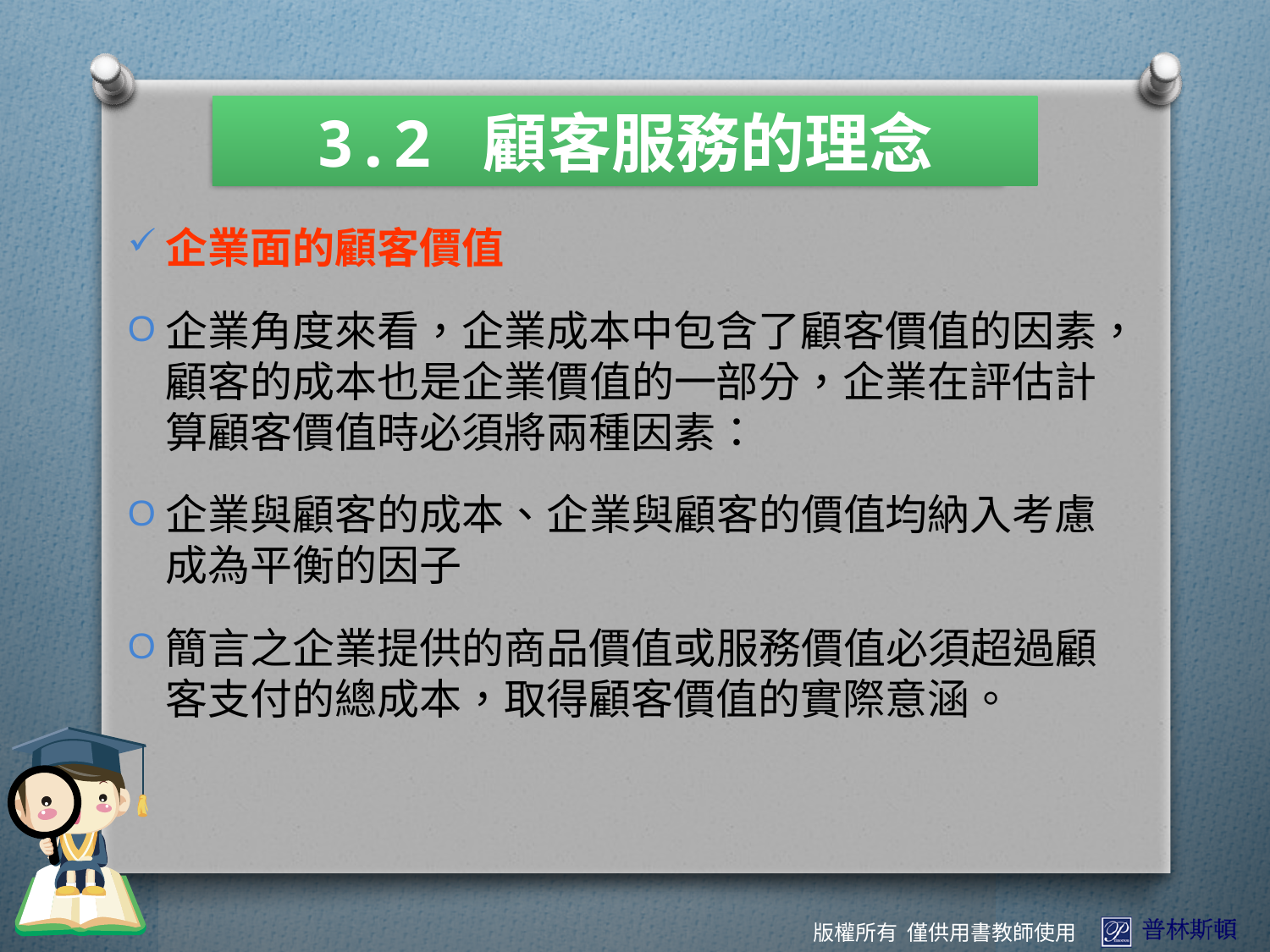

3.2 顧客服務的理念
企業面的顧客價值
企業角度來看，企業成本中包含了顧客價值的因素，顧客的成本也是企業價值的一部分，企業在評估計算顧客價值時必須將兩種因素：
企業與顧客的成本、企業與顧客的價值均納入考慮成為平衡的因子
簡言之企業提供的商品價值或服務價值必須超過顧客支付的總成本，取得顧客價值的實際意涵。